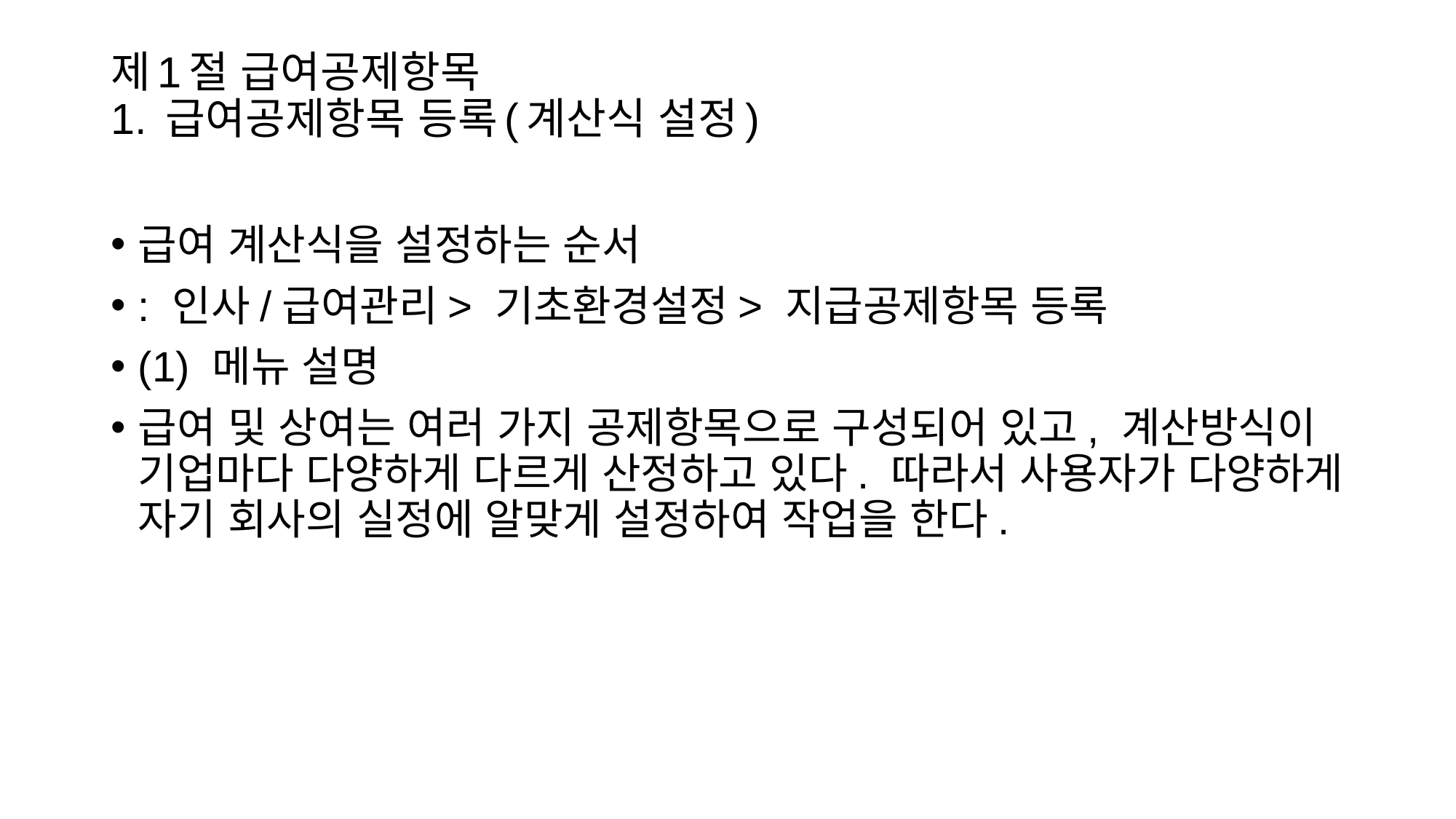

# 제1절 급여공제항목 1. 급여공제항목 등록(계산식 설정)
급여 계산식을 설정하는 순서
: 인사/급여관리> 기초환경설정> 지급공제항목 등록
(1) 메뉴 설명
급여 및 상여는 여러 가지 공제항목으로 구성되어 있고, 계산방식이 기업마다 다양하게 다르게 산정하고 있다. 따라서 사용자가 다양하게 자기 회사의 실정에 알맞게 설정하여 작업을 한다.